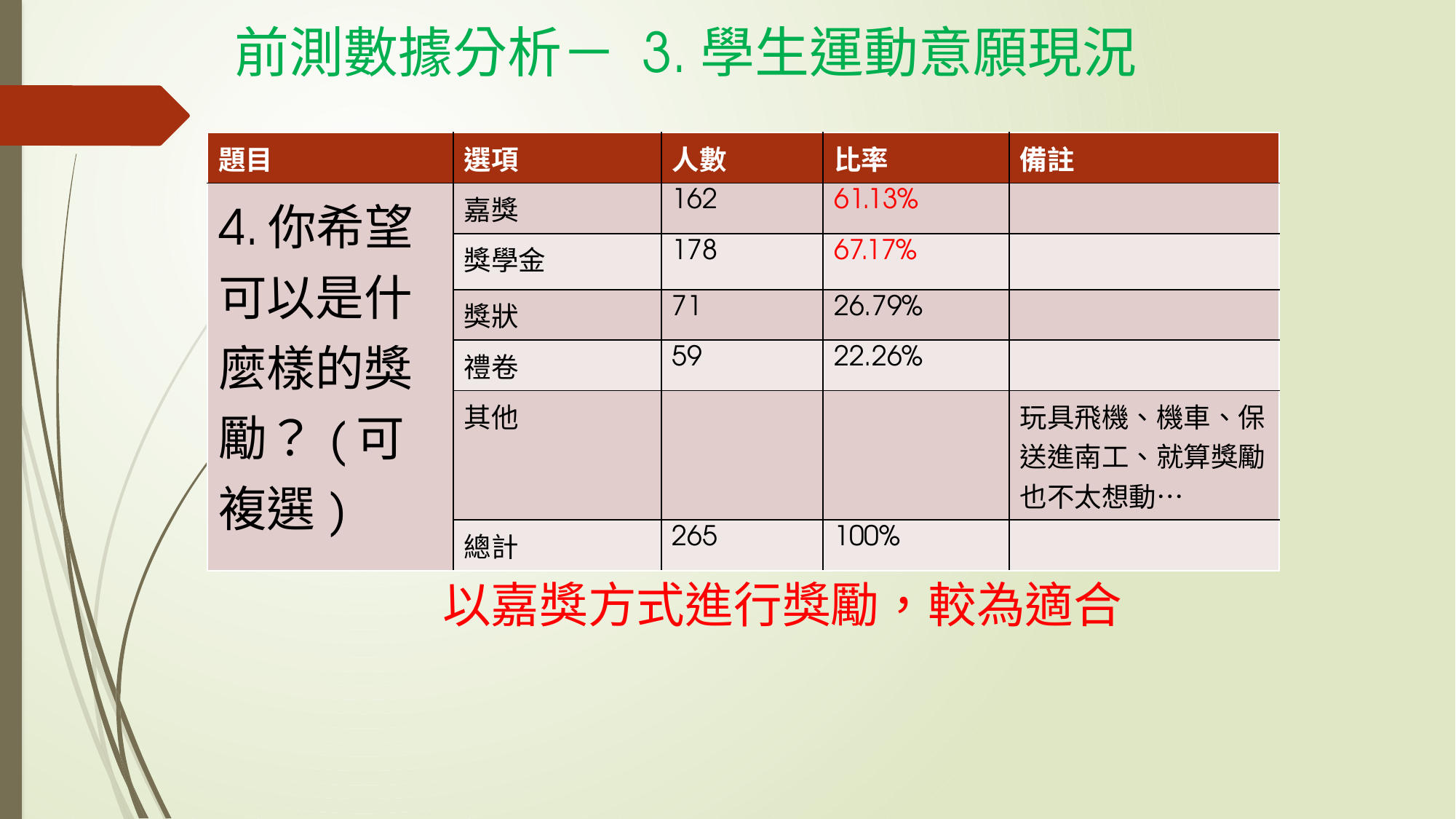

前測數據分析－ 3.學生運動意願現況
| 題目 | 選項 | 人數 | 比率 | 備註 |
| --- | --- | --- | --- | --- |
| 4.你希望可以是什麼樣的獎勵？(可複選) | 嘉獎 | 162 | 61.13% |  |
|  | 獎學金 | 178 | 67.17% |  |
|  | 獎狀 | 71 | 26.79% |  |
|  | 禮卷 | 59 | 22.26% |  |
|  | 其他 |  |  | 玩具飛機、機車、保送進南工、就算獎勵也不太想動… |
|  | 總計 | 265 | 100% |  |
以嘉獎方式進行獎勵，較為適合